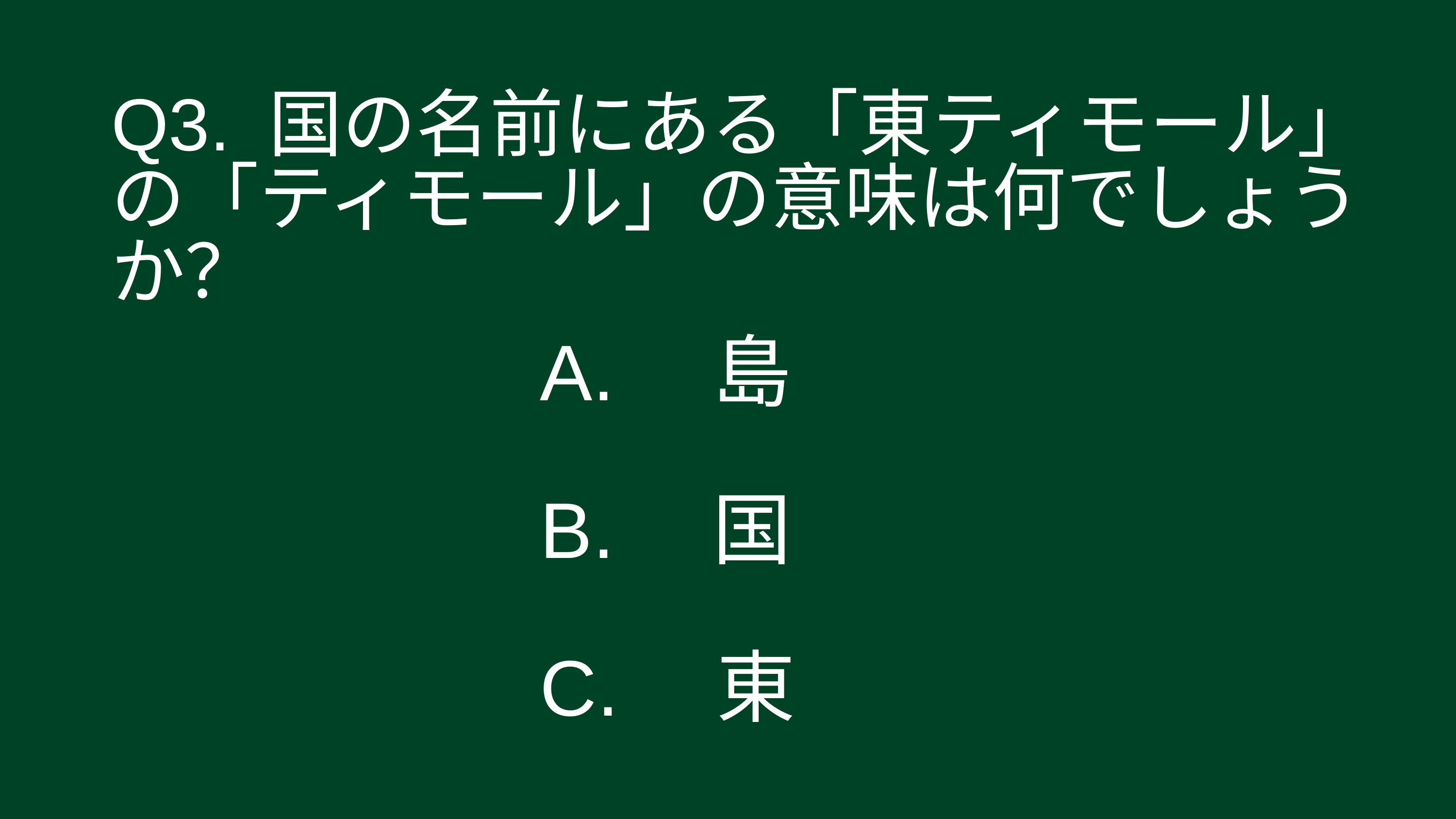

Q3. 国の名前にある「東ティモール」
の「ティモール」の意味は何でしょうか？
A.　島

B.　国

C.　東